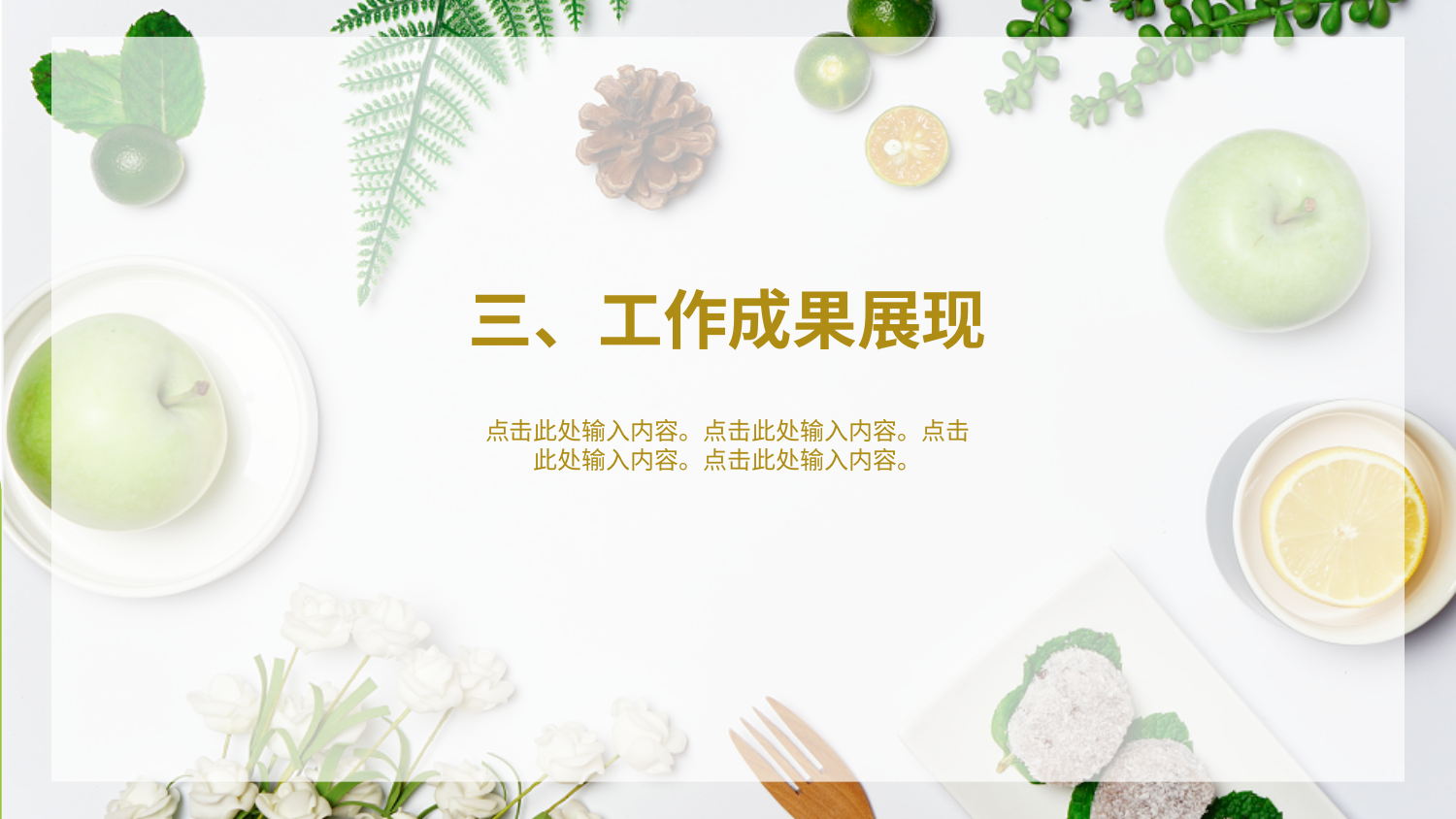

三、工作成果展现
点击此处输入内容。点击此处输入内容。点击此处输入内容。点击此处输入内容。